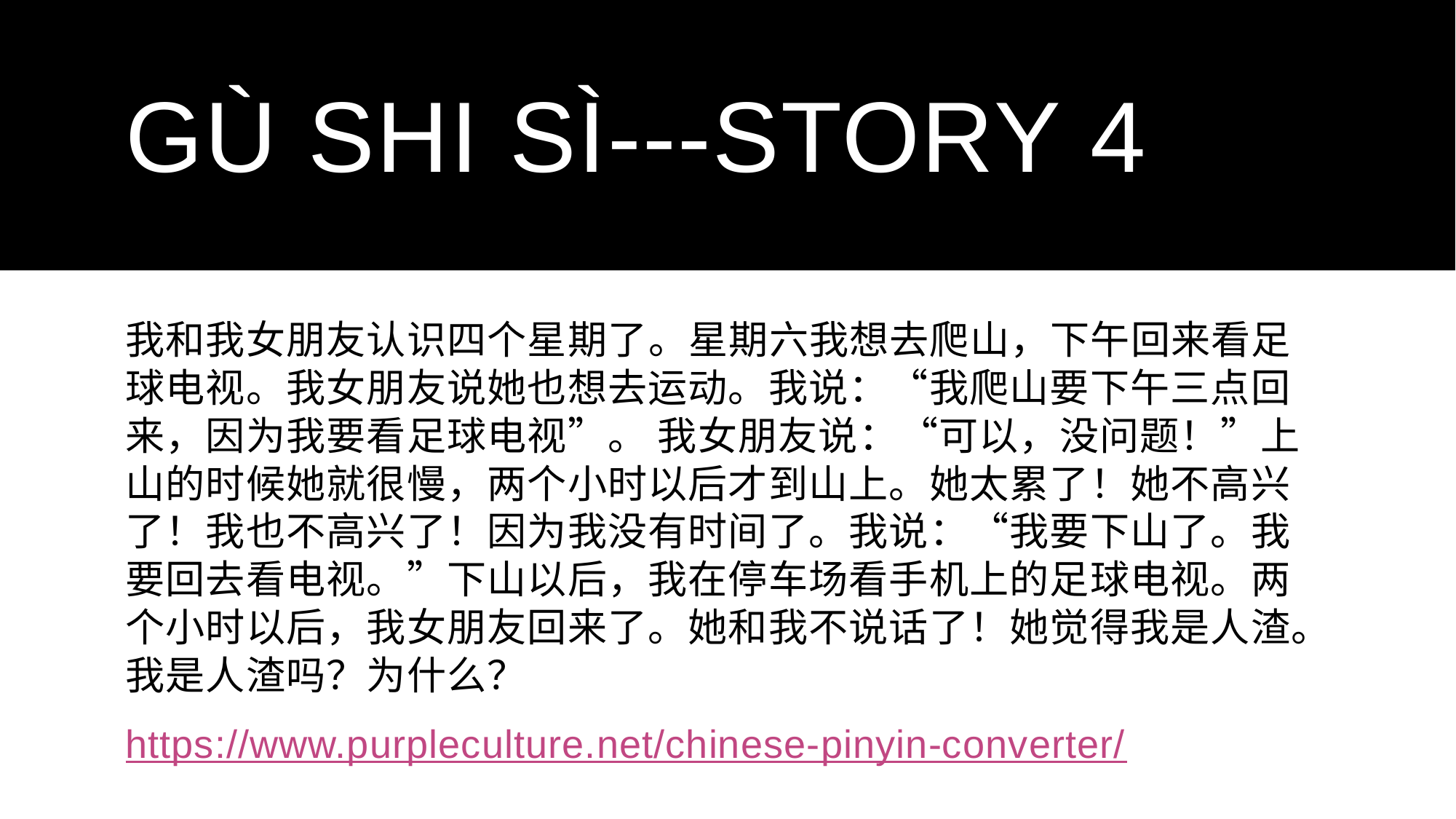

# Gù shi sì---Story 4
我和我女朋友认识四个星期了。星期六我想去爬山，下午回来看足球电视。我女朋友说她也想去运动。我说：“我爬山要下午三点回来，因为我要看足球电视”。 我女朋友说：“可以，没问题！”上山的时候她就很慢，两个小时以后才到山上。她太累了！她不高兴了！我也不高兴了！因为我没有时间了。我说：“我要下山了。我要回去看电视。”下山以后，我在停车场看手机上的足球电视。两个小时以后，我女朋友回来了。她和我不说话了！她觉得我是人渣。我是人渣吗？为什么？
https://www.purpleculture.net/chinese-pinyin-converter/